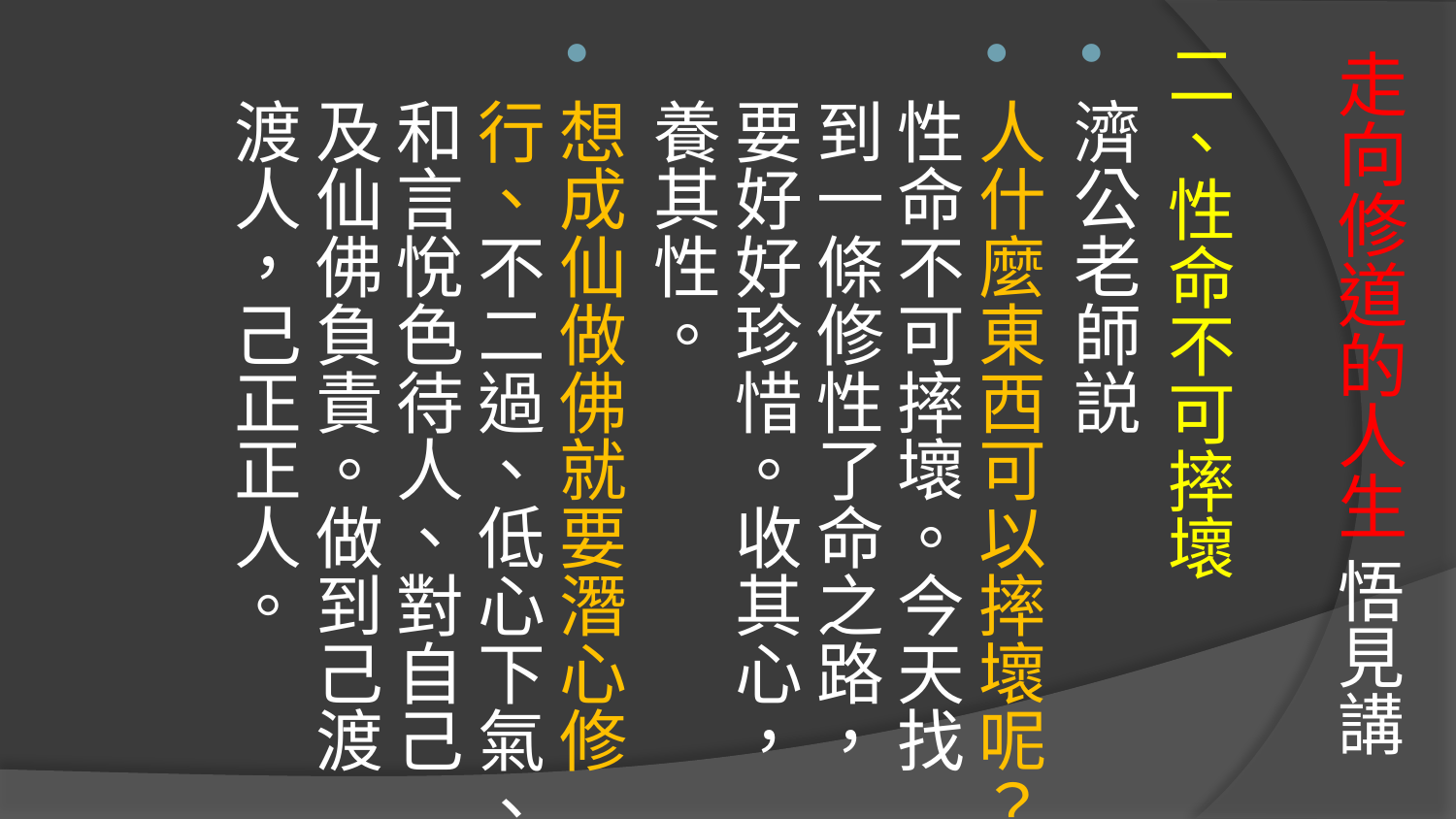

# 走向修道的人生 悟見講
二、性命不可摔壞
濟公老師説
人什麼東西可以摔壞呢？性命不可摔壞。今天找到一條修性了命之路，要好好珍惜。收其心，養其性。
想成仙做佛就要潛心修行、不二過、低心下氣、和言悅色待人、對自己及仙佛負責。做到己渡渡人，己正正人。